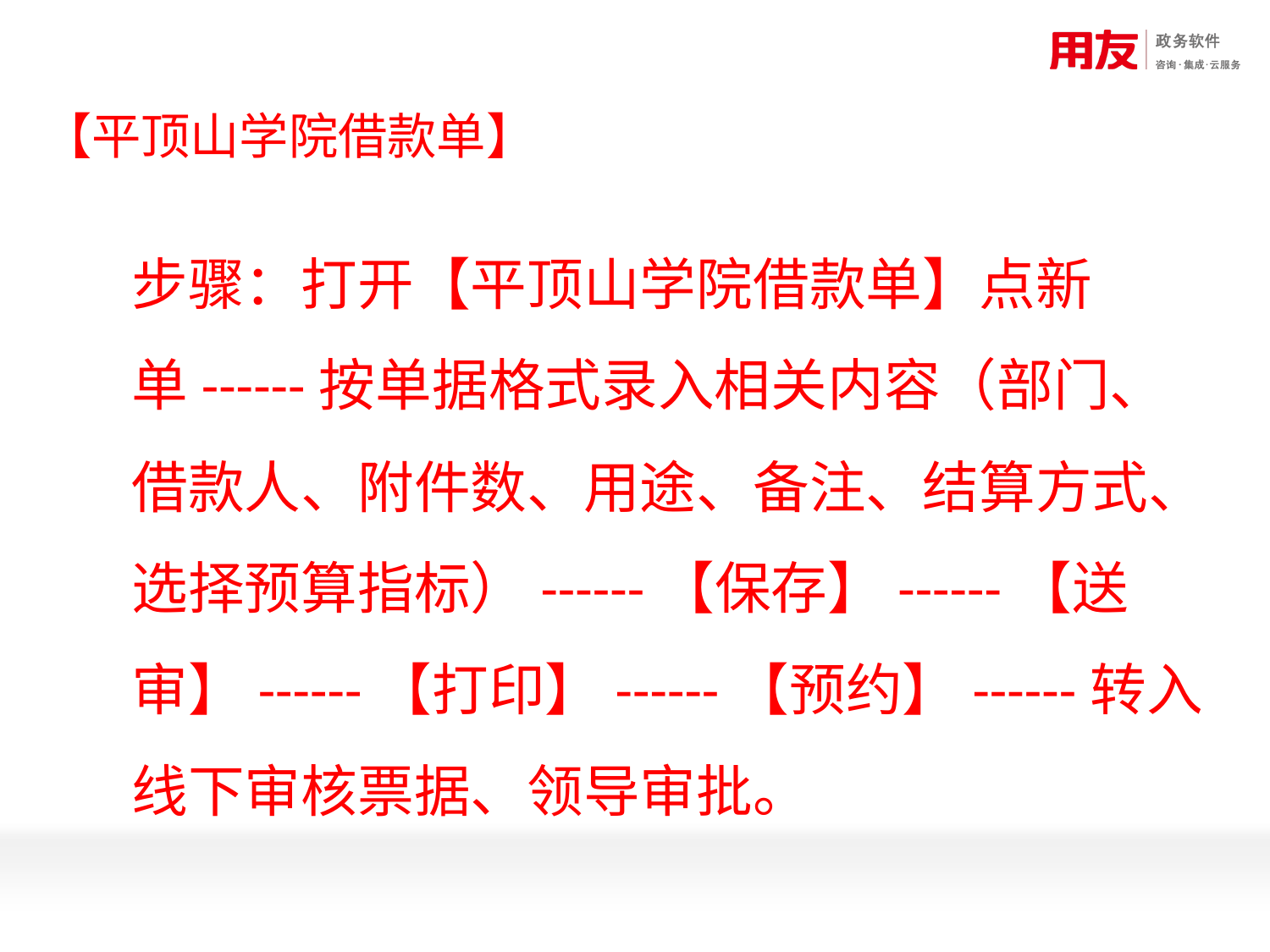

#
【平顶山学院借款单】
步骤：打开【平顶山学院借款单】点新单------按单据格式录入相关内容（部门、借款人、附件数、用途、备注、结算方式、选择预算指标）------【保存】------【送审】------【打印】------【预约】------转入线下审核票据、领导审批。